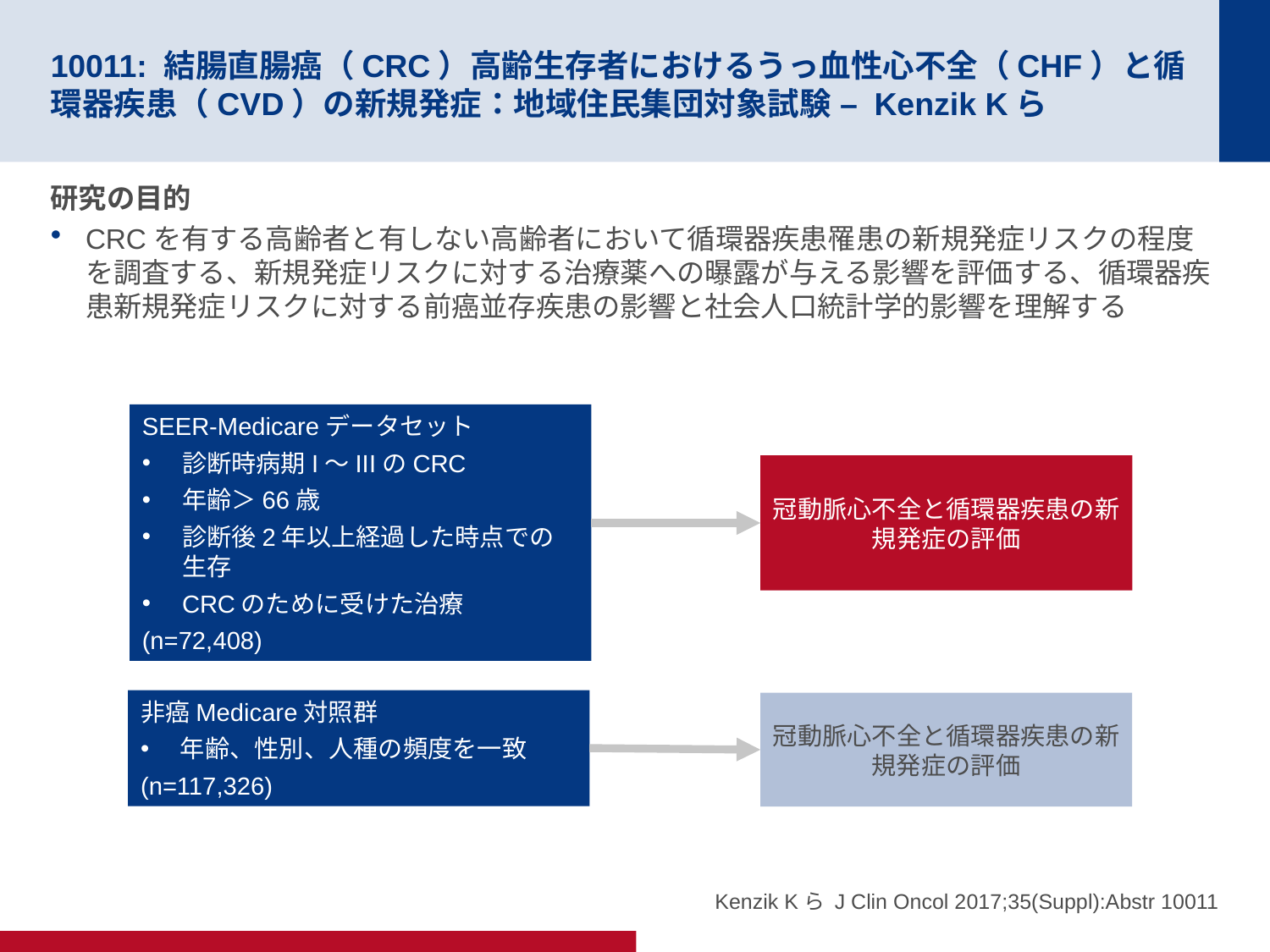

# 10011: 結腸直腸癌（CRC）高齢生存者におけるうっ血性心不全（CHF）と循環器疾患（CVD）の新規発症：地域住民集団対象試験 – Kenzik Kら
研究の目的
CRCを有する高齢者と有しない高齢者において循環器疾患罹患の新規発症リスクの程度を調査する、新規発症リスクに対する治療薬への曝露が与える影響を評価する、循環器疾患新規発症リスクに対する前癌並存疾患の影響と社会人口統計学的影響を理解する
SEER-Medicareデータセット
診断時病期I～IIIのCRC
年齢＞66歳
診断後2年以上経過した時点での生存
CRCのために受けた治療
(n=72,408)
冠動脈心不全と循環器疾患の新規発症の評価
非癌Medicare対照群
年齢、性別、人種の頻度を一致
(n=117,326)
冠動脈心不全と循環器疾患の新規発症の評価
Kenzik Kら J Clin Oncol 2017;35(Suppl):Abstr 10011